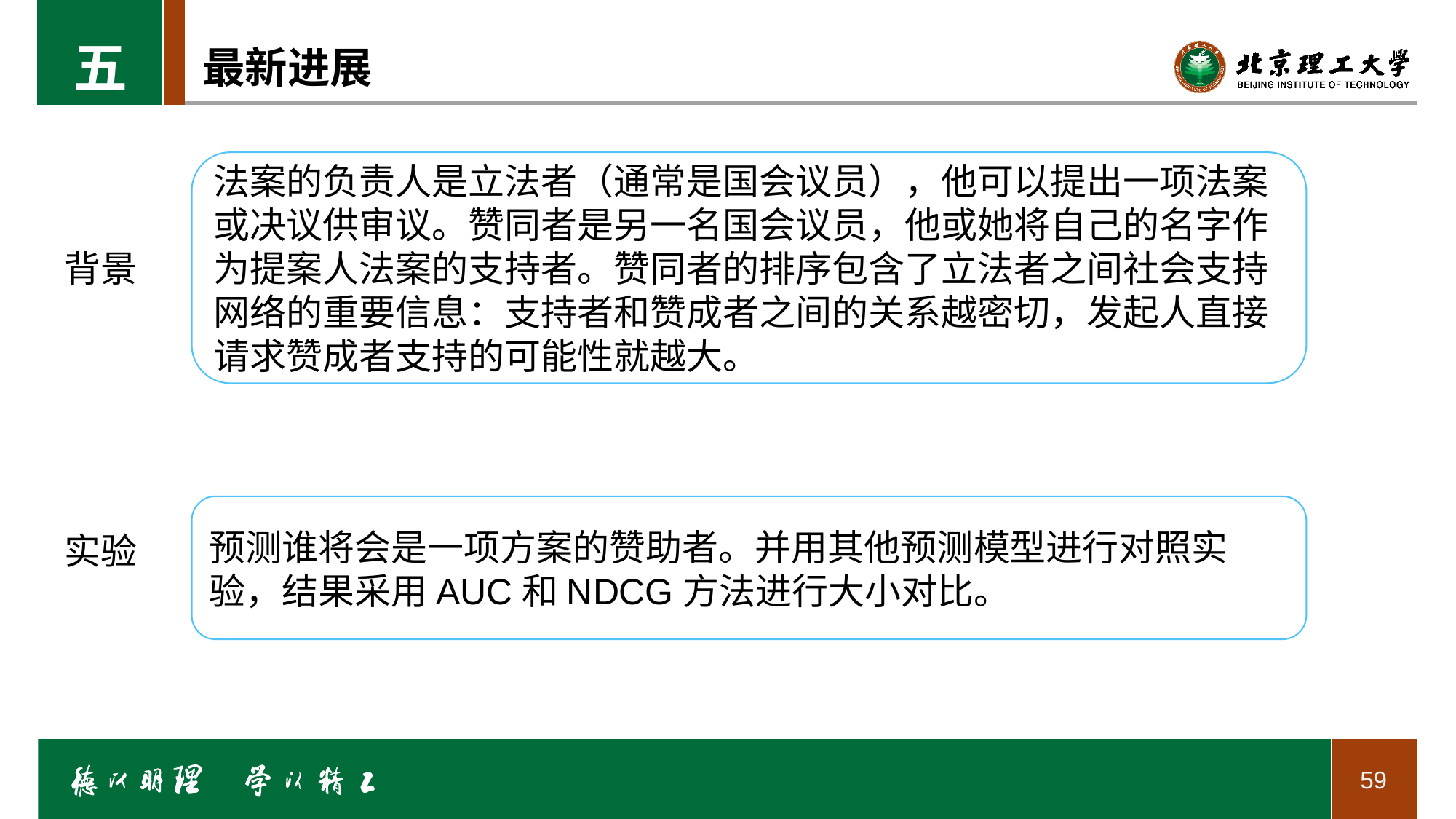

五
# 最新进展
法案的负责人是立法者（通常是国会议员），他可以提出一项法案或决议供审议。赞同者是另一名国会议员，他或她将自己的名字作为提案人法案的支持者。赞同者的排序包含了立法者之间社会支持网络的重要信息：支持者和赞成者之间的关系越密切，发起人直接请求赞成者支持的可能性就越大。
背景

预测谁将会是一项方案的赞助者。并用其他预测模型进行对照实验，结果采用AUC和NDCG方法进行大小对比。

实验